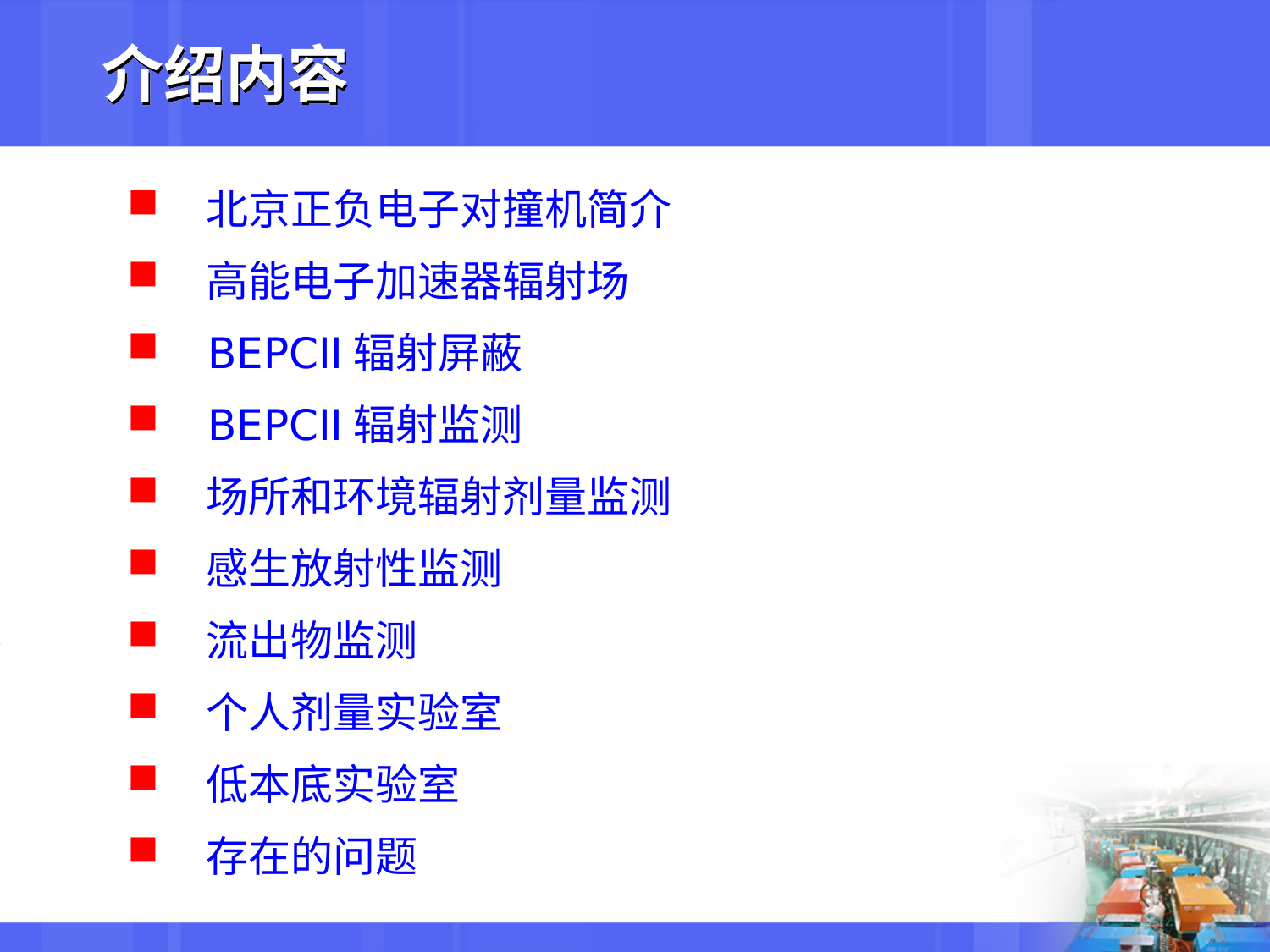

# 介绍内容
   北京正负电子对撞机简介
   高能电子加速器辐射场
   BEPCII辐射屏蔽
   BEPCII辐射监测
   场所和环境辐射剂量监测
   感生放射性监测
   流出物监测
   个人剂量实验室
   低本底实验室
   存在的问题